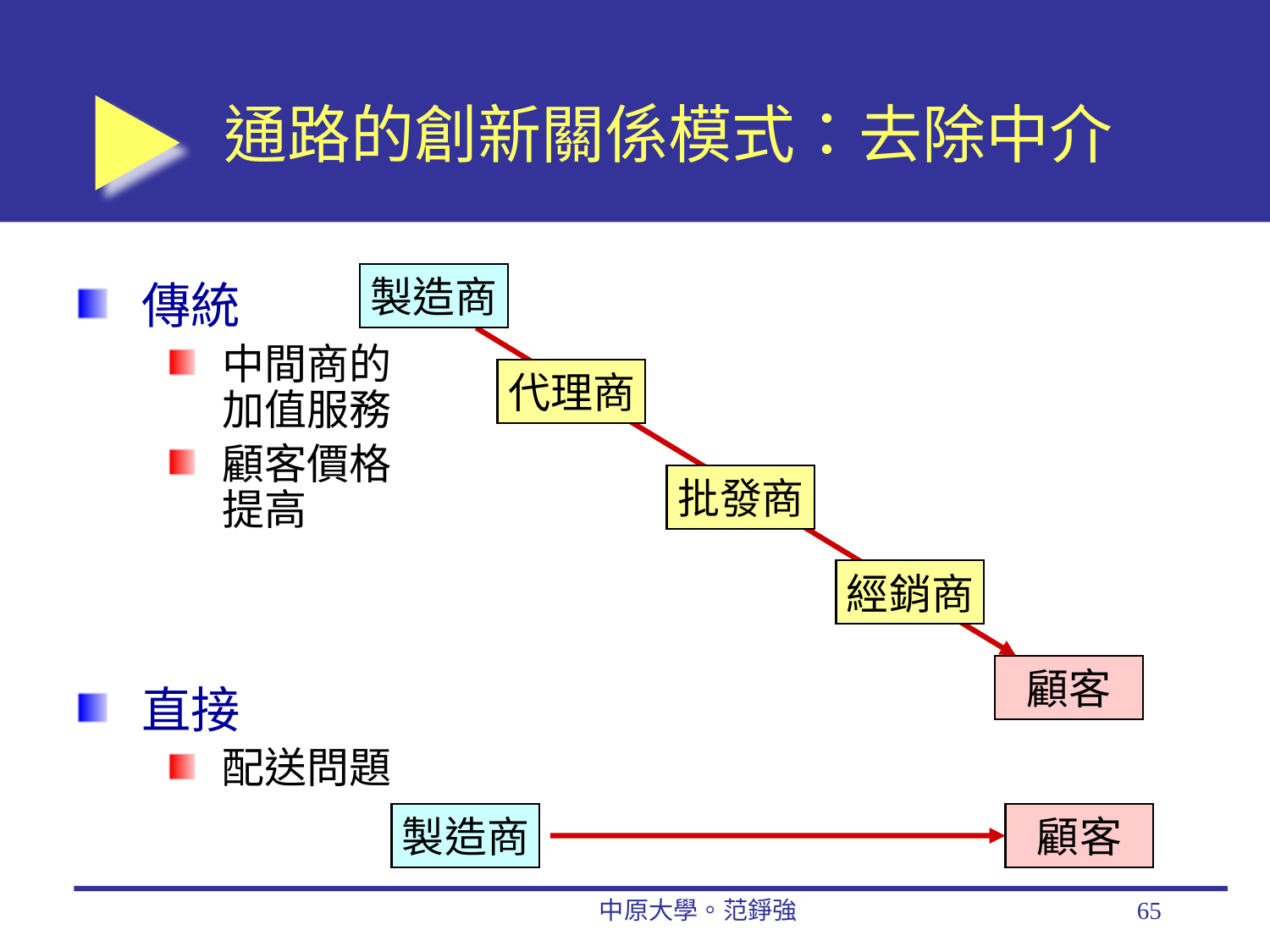

# 通路的創新關係模式：去除中介
製造商
傳統
中間商的加值服務
顧客價格提高

直接
配送問題

代理商
批發商
經銷商
顧客
製造商
顧客

中原大學。范錚強
65